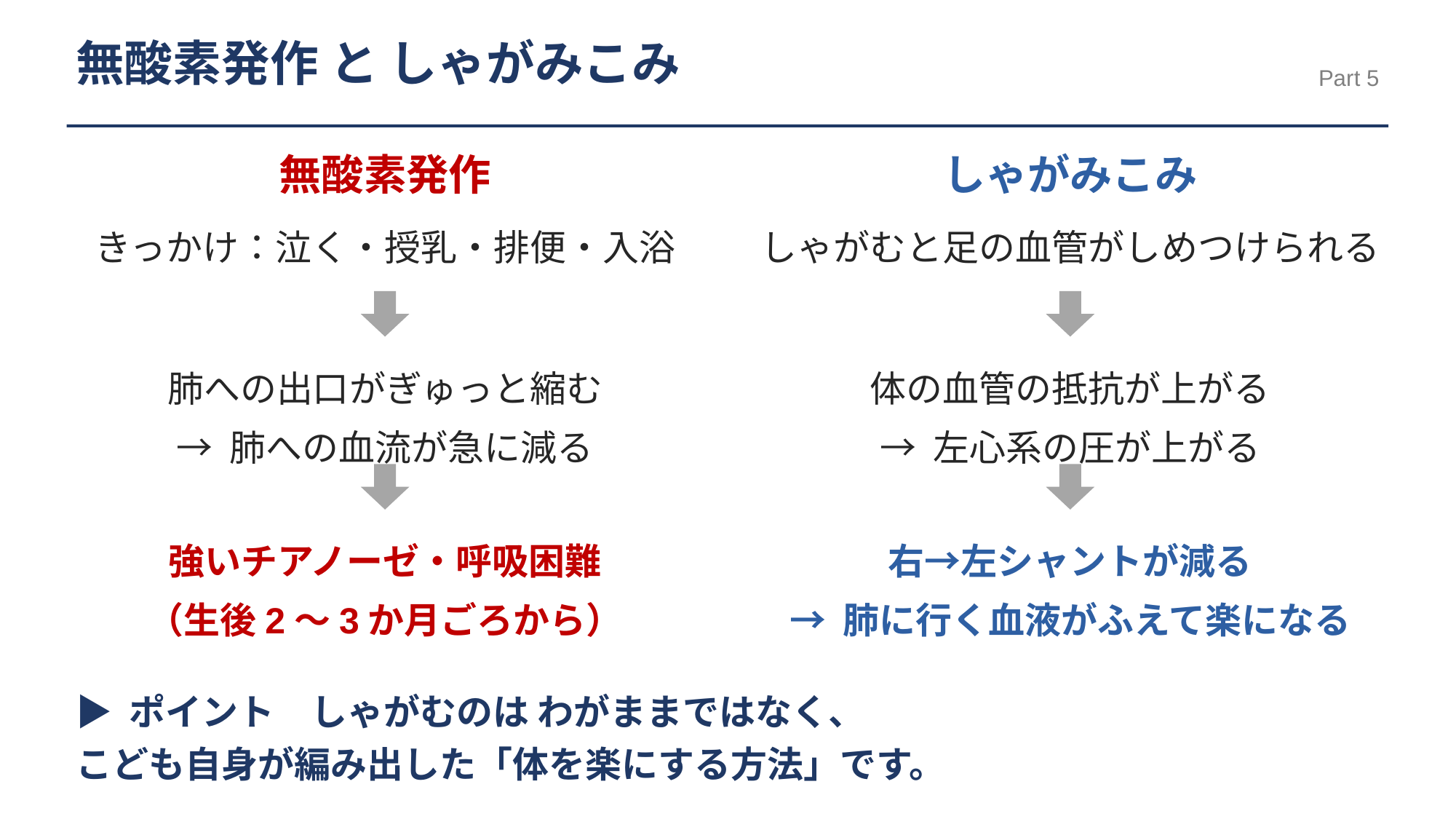

無酸素発作 と しゃがみこみ
Part 5

無酸素発作
しゃがみこみ
きっかけ：泣く・授乳・排便・入浴
しゃがむと足の血管がしめつけられる

肺への出口がぎゅっと縮む
→ 肺への血流が急に減る
体の血管の抵抗が上がる
→ 左心系の圧が上がる

強いチアノーゼ・呼吸困難
（生後2〜3か月ごろから）
右→左シャントが減る
→ 肺に行く血液がふえて楽になる
▶ ポイント　しゃがむのは わがままではなく、
こども自身が編み出した「体を楽にする方法」です。